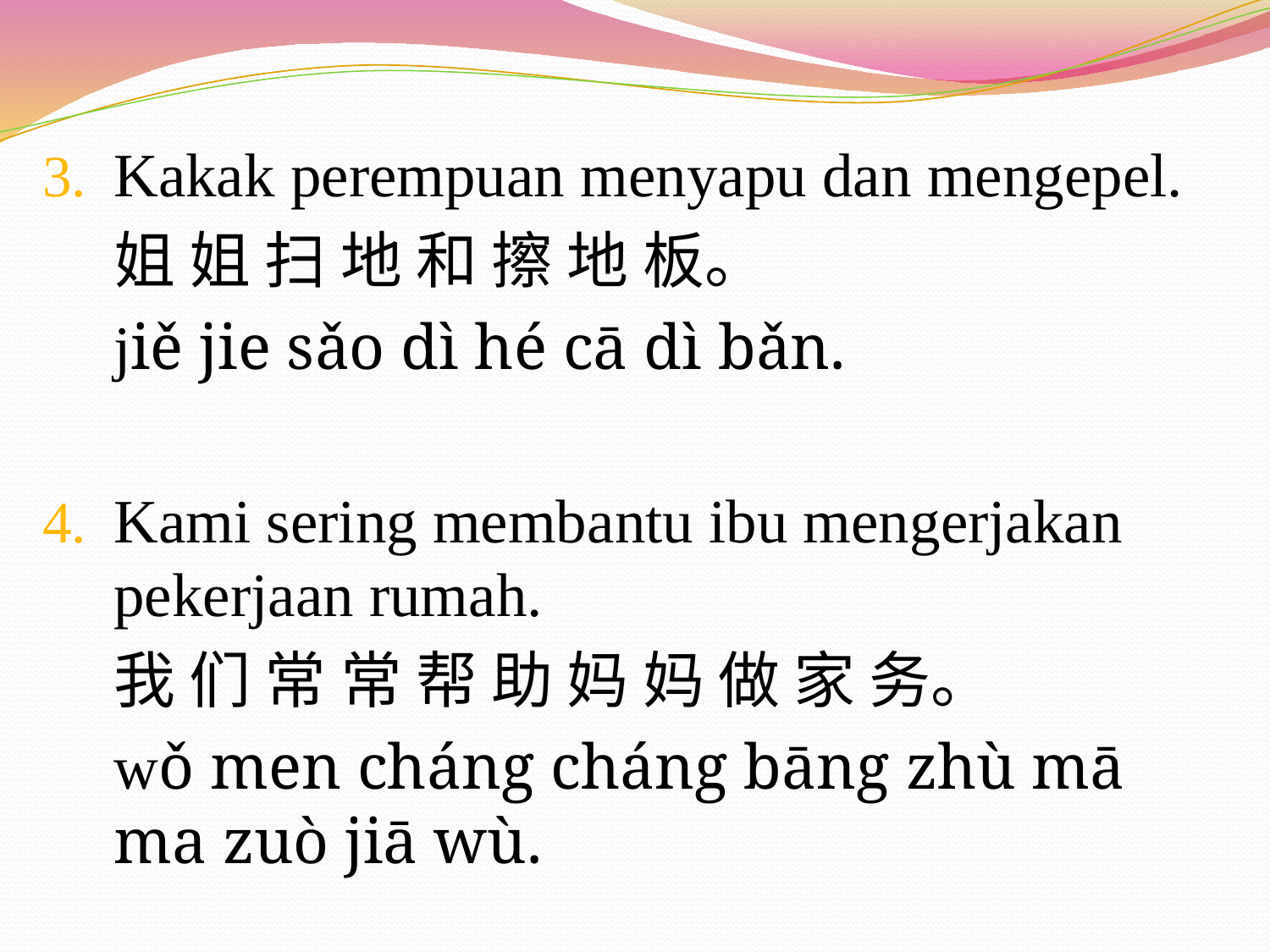

Kakak perempuan menyapu dan mengepel.
	姐 姐 扫 地 和 擦 地 板。
	jiě jie sǎo dì hé cā dì bǎn.

Kami sering membantu ibu mengerjakan pekerjaan rumah.
	我 们 常 常 帮 助 妈 妈 做 家 务。
	wǒ men cháng cháng bāng zhù mā ma zuò jiā wù.